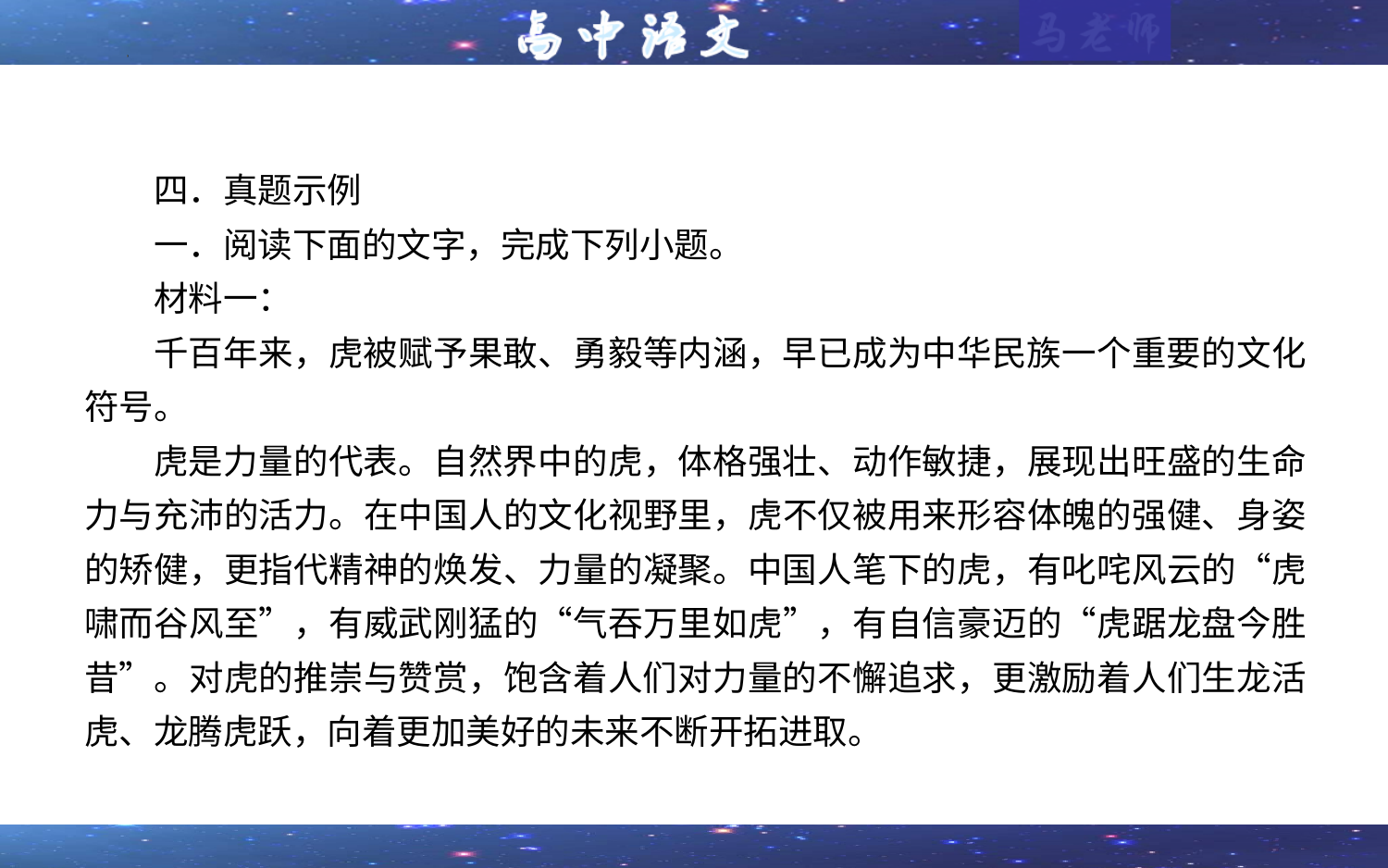

四．真题示例
一．阅读下面的文字，完成下列小题。
材料一：
千百年来，虎被赋予果敢、勇毅等内涵，早已成为中华民族一个重要的文化符号。
虎是力量的代表。自然界中的虎，体格强壮、动作敏捷，展现出旺盛的生命力与充沛的活力。在中国人的文化视野里，虎不仅被用来形容体魄的强健、身姿的矫健，更指代精神的焕发、力量的凝聚。中国人笔下的虎，有叱咤风云的“虎啸而谷风至”，有威武刚猛的“气吞万里如虎”，有自信豪迈的“虎踞龙盘今胜昔”。对虎的推崇与赞赏，饱含着人们对力量的不懈追求，更激励着人们生龙活虎、龙腾虎跃，向着更加美好的未来不断开拓进取。